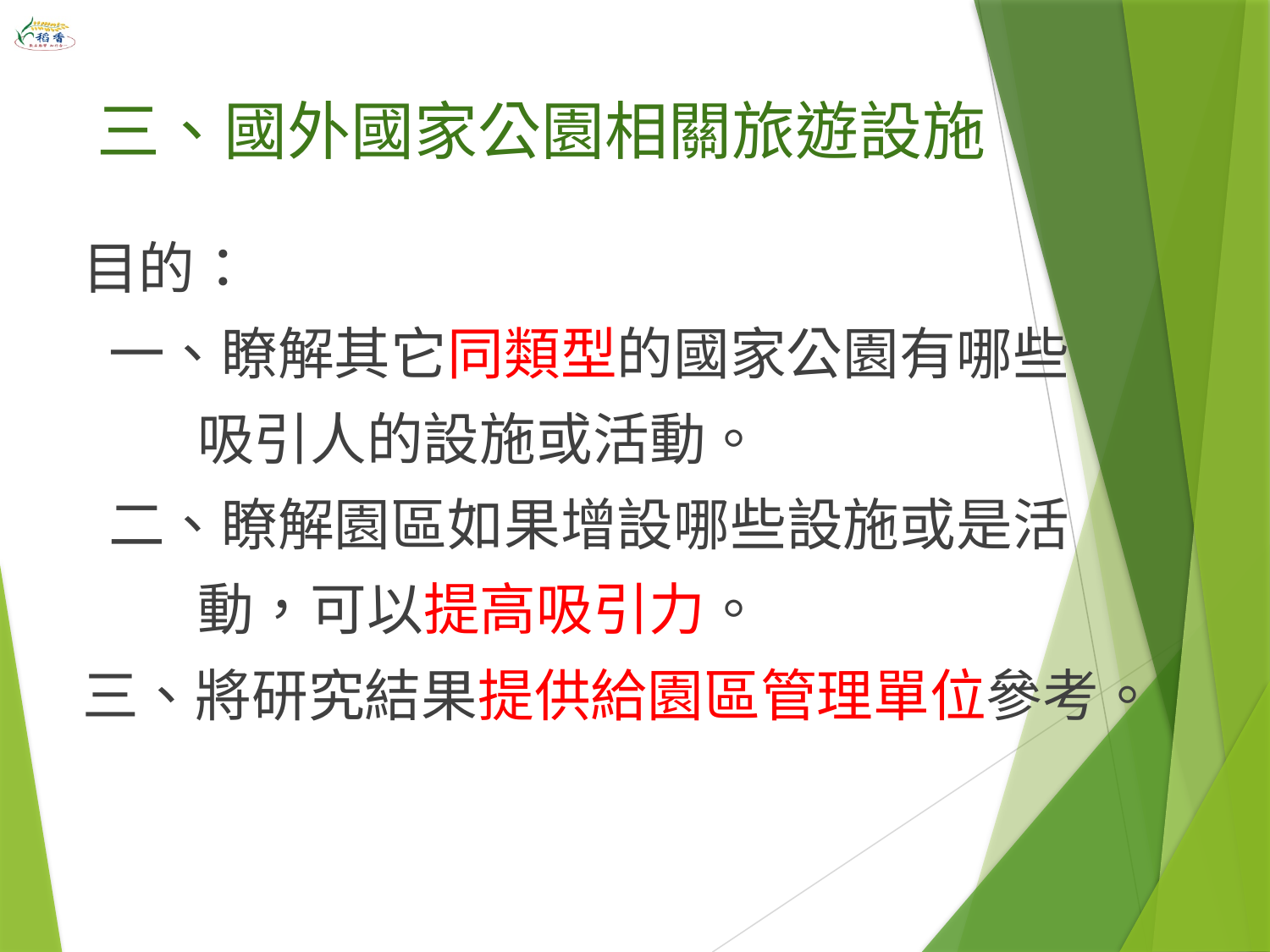

# 三、國外國家公園相關旅遊設施
目的：
 一、瞭解其它同類型的國家公園有哪些
        吸引人的設施或活動。
 二、瞭解園區如果增設哪些設施或是活
        動，可以提高吸引力。
三、將研究結果提供給園區管理單位參考。